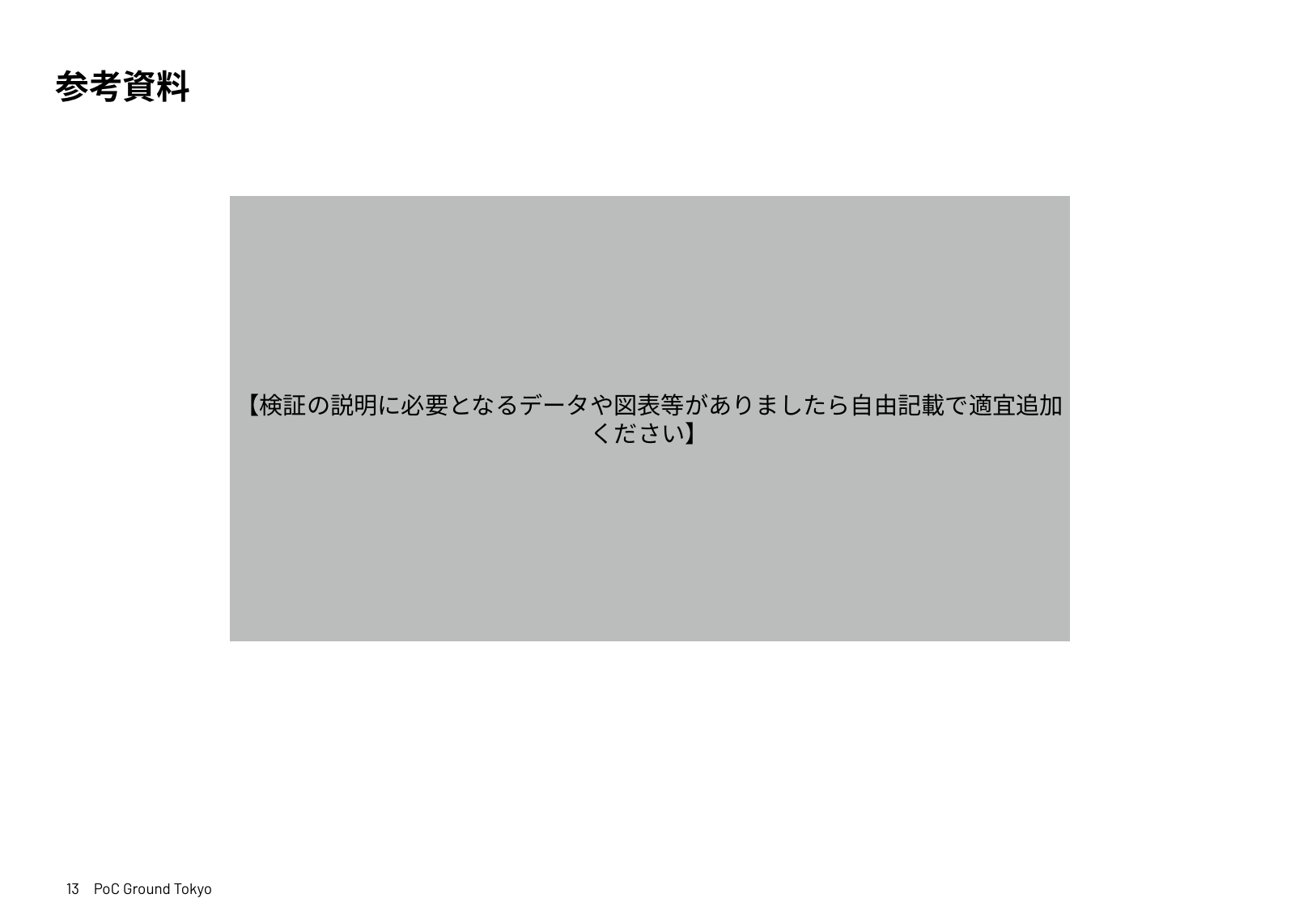

# 参考資料
【検証の説明に必要となるデータや図表等がありましたら自由記載で適宜追加ください】
13
PoC Ground Tokyo